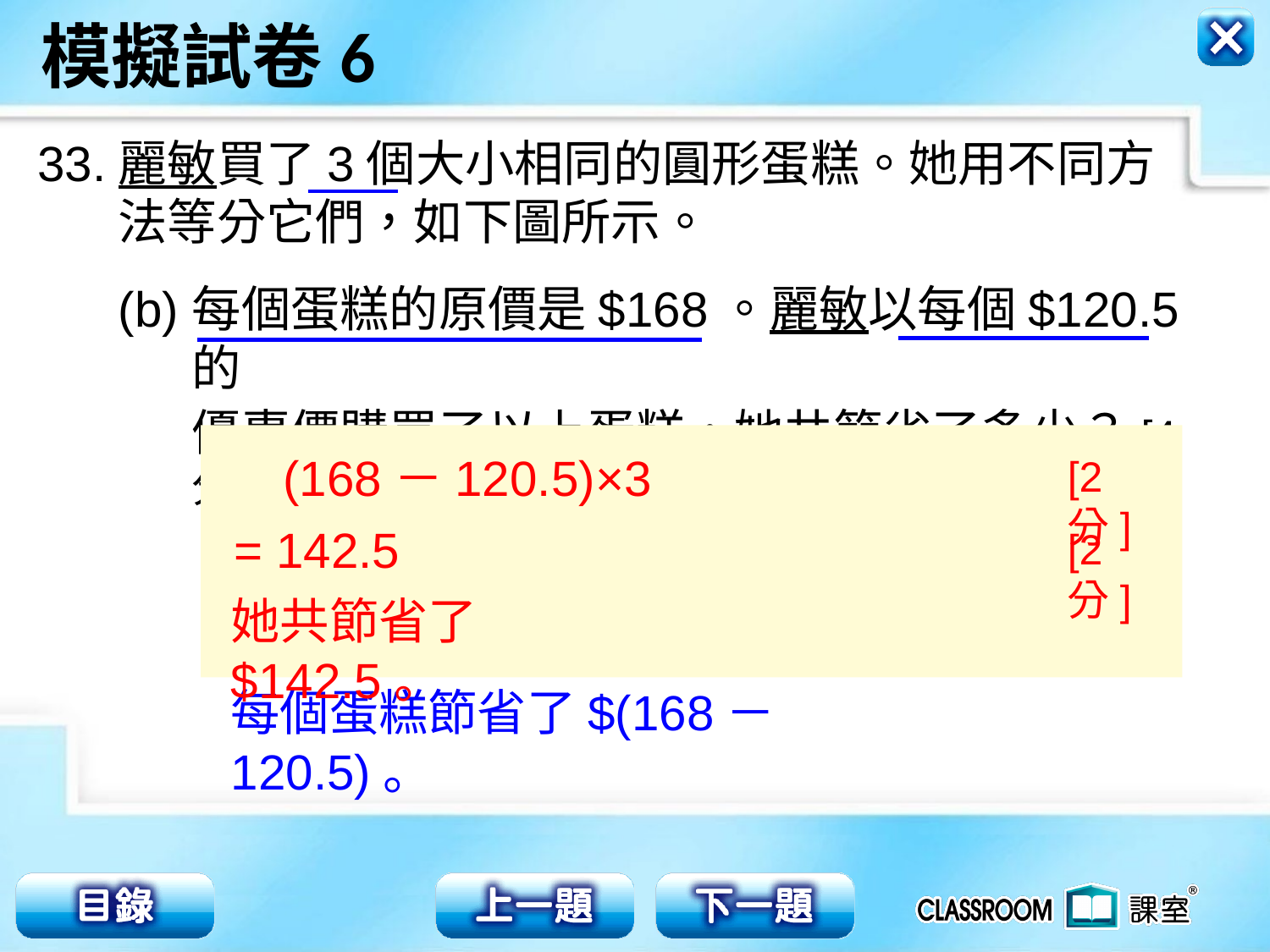

33.
麗敏買了3個大小相同的圓形蛋糕。她用不同方法等分它們，如下圖所示。
(b)
每個蛋糕的原價是$168。麗敏以每個$120.5的
優惠價購買了以上蛋糕，她共節省了多少？[4分]

(168－120.5)×3
[2分]
= 142.5
[2分]
她共節省了$142.5。
每個蛋糕節省了$(168－120.5)。